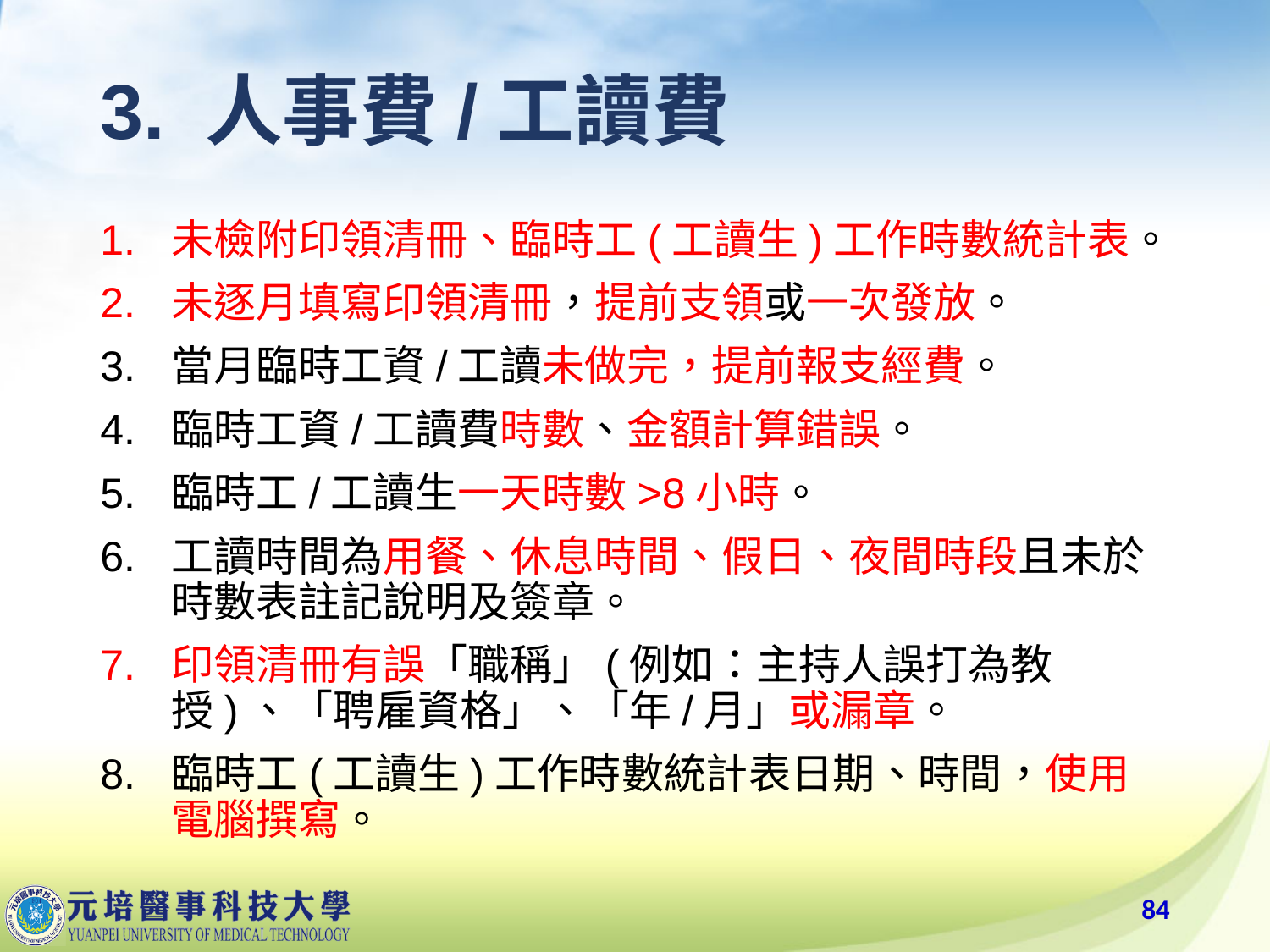

# 3. 人事費/工讀費
未檢附印領清冊、臨時工(工讀生)工作時數統計表。
未逐月填寫印領清冊，提前支領或一次發放。
當月臨時工資/工讀未做完，提前報支經費。
臨時工資/工讀費時數、金額計算錯誤。
臨時工/工讀生一天時數>8小時。
工讀時間為用餐、休息時間、假日、夜間時段且未於時數表註記說明及簽章。
印領清冊有誤「職稱」(例如：主持人誤打為教授)、「聘雇資格」、「年/月」或漏章。
臨時工(工讀生)工作時數統計表日期、時間，使用電腦撰寫。
84